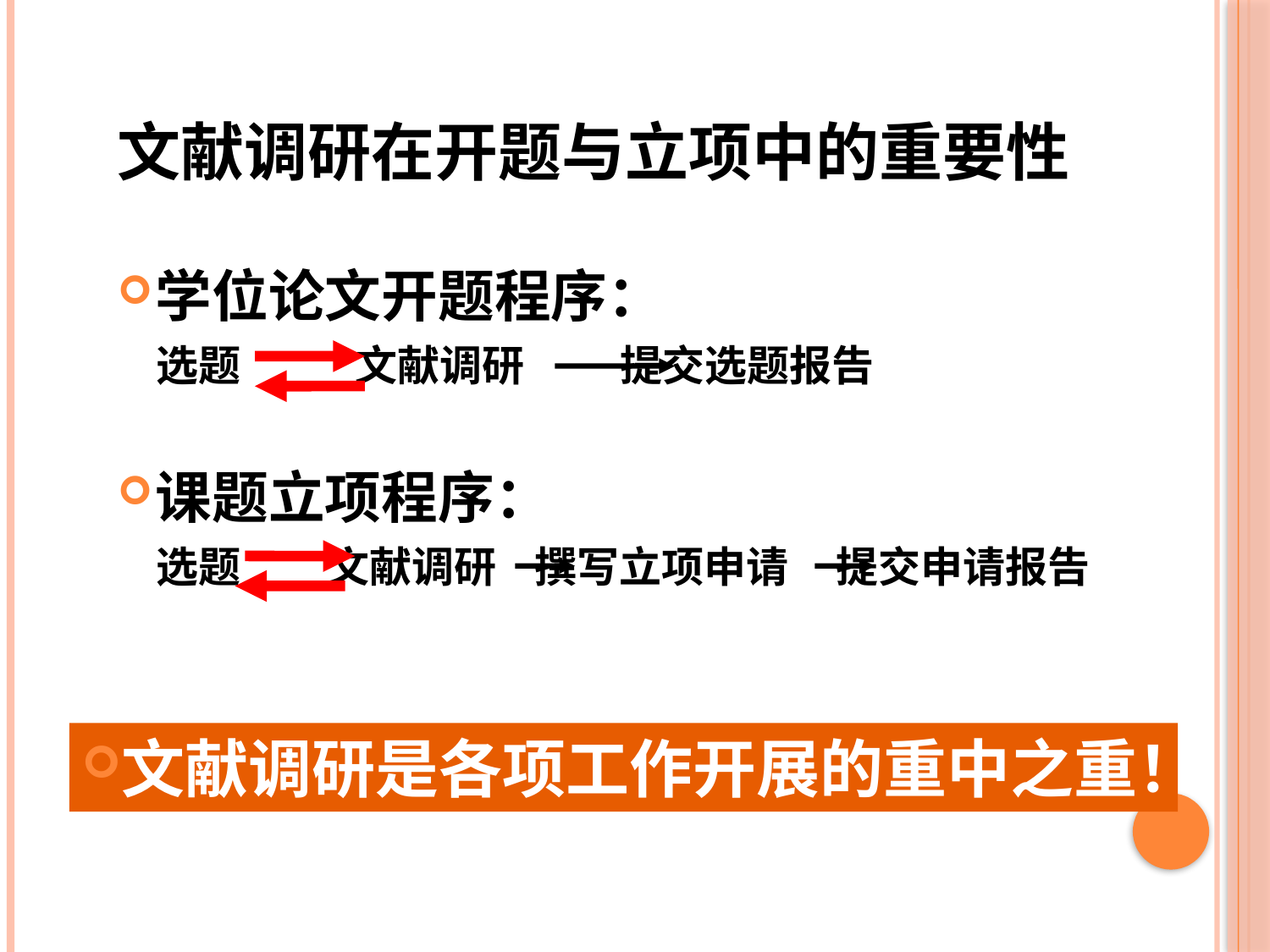

文献调研在开题与立项中的重要性

学位论文开题程序：
   选题            文献调研          提交选题报告

课题立项程序：
   选题         文献调研    撰写立项申请     提交申请报告

文献调研是各项工作开展的重中之重！